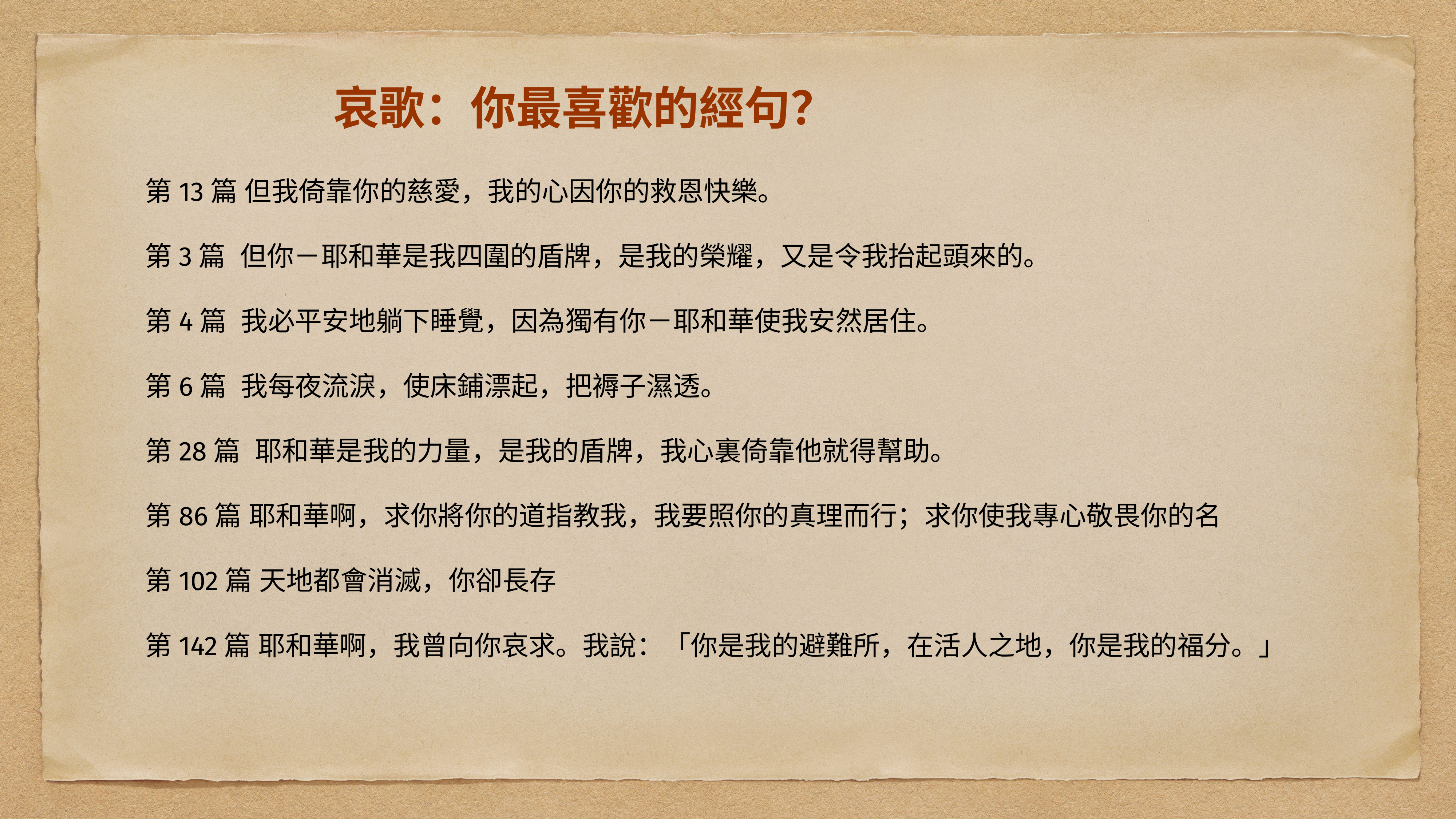

# 哀歌：你最喜歡的經句？
第13篇 但我倚靠你的慈愛，我的心因你的救恩快樂。

第3篇  但你－耶和華是我四圍的盾牌，是我的榮耀，又是令我抬起頭來的。

第4篇  我必平安地躺下睡覺，因為獨有你－耶和華使我安然居住。

第6篇  我每夜流淚，使床鋪漂起，把褥子濕透。

第28篇  耶和華是我的力量，是我的盾牌，我心裏倚靠他就得幫助。

第86篇 耶和華啊，求你將你的道指教我，我要照你的真理而行；求你使我專心敬畏你的名

第102篇 天地都會消滅，你卻長存

第142篇 耶和華啊，我曾向你哀求。我說：「你是我的避難所，在活人之地，你是我的福分。」